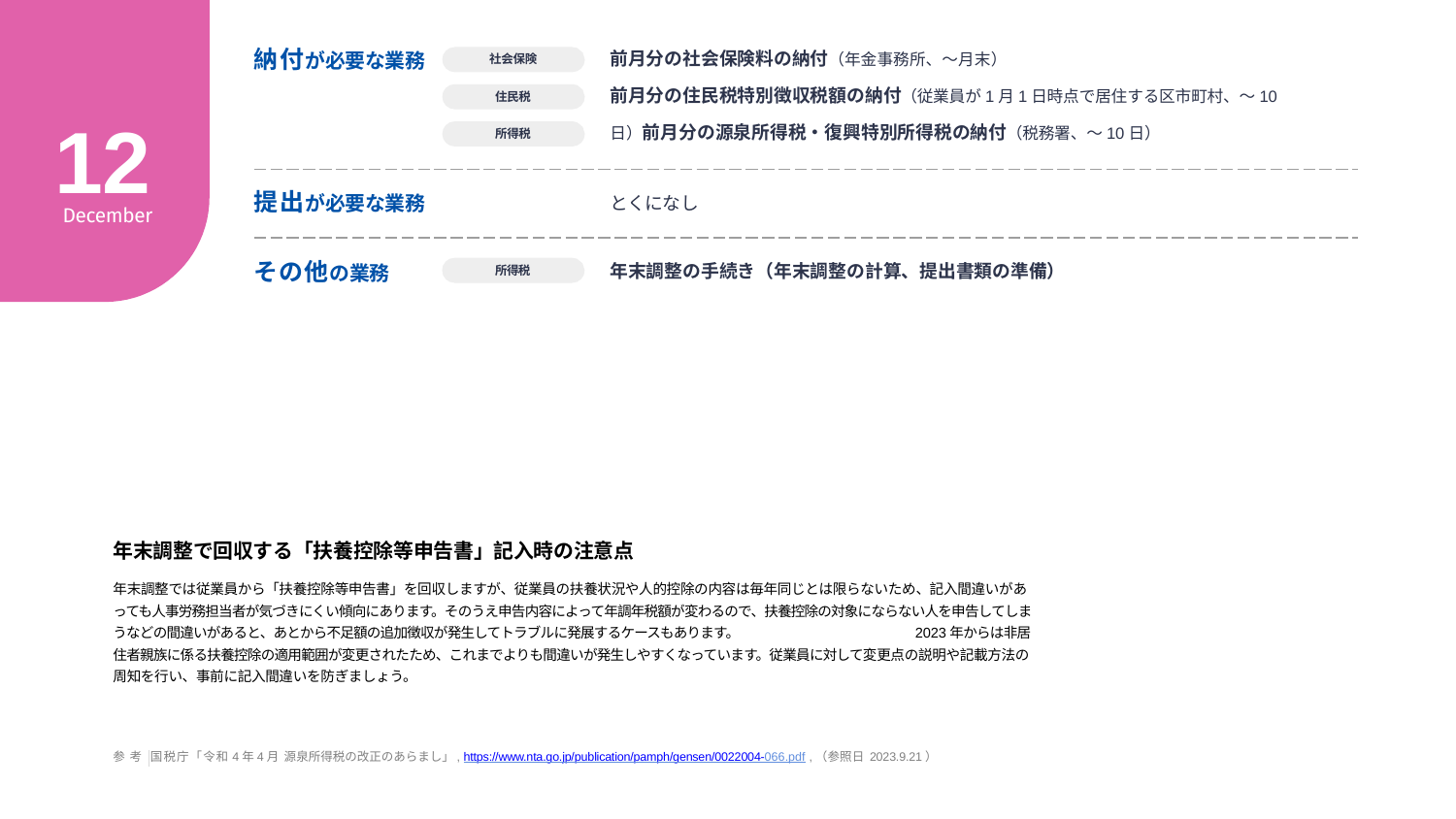

# 納付が必要な業務
前⽉分の社会保険料の納付（年⾦事務所、〜⽉末）
前⽉分の住⺠税特別徴収税額の納付（従業員が1⽉1⽇時点で居住する区市町村、〜10⽇）前⽉分の源泉所得税‧復興特別所得税の納付（税務署、〜10⽇）

社会保険

住⺠税
12

所得税

提出が必要な業務
とくになし
December

その他の業務
年末調整の⼿続き（年末調整の計算、提出書類の準備）

所得税
年末調整で回収する「扶養控除等申告書」記⼊時の注意点
年末調整では従業員から「扶養控除等申告書」を回収しますが、従業員の扶養状況や⼈的控除の内容は毎年同じとは限らないため、記⼊間違いがあっても⼈事労務担当者が気づきにくい傾向にあります。そのうえ申告内容によって年調年税額が変わるので、扶養控除の対象にならない⼈を申告してしまうなどの間違いがあると、あとから不⾜額の追加徴収が発⽣してトラブルに発展するケースもあります。             2023年からは⾮居住者親族に係る扶養控除の適⽤範囲が変更されたため、これまでよりも間違いが発⽣しやすくなっています。従業員に対して変更点の説明や記載⽅法の周知を⾏い、事前に記⼊間違いを防ぎましょう。
参 考  国税庁「令和4年4⽉  源泉所得税の改正のあらまし」, https://www.nta.go.jp/publication/pamph/gensen/0022004-066.pdf ,（参照⽇ 2023.9.21）